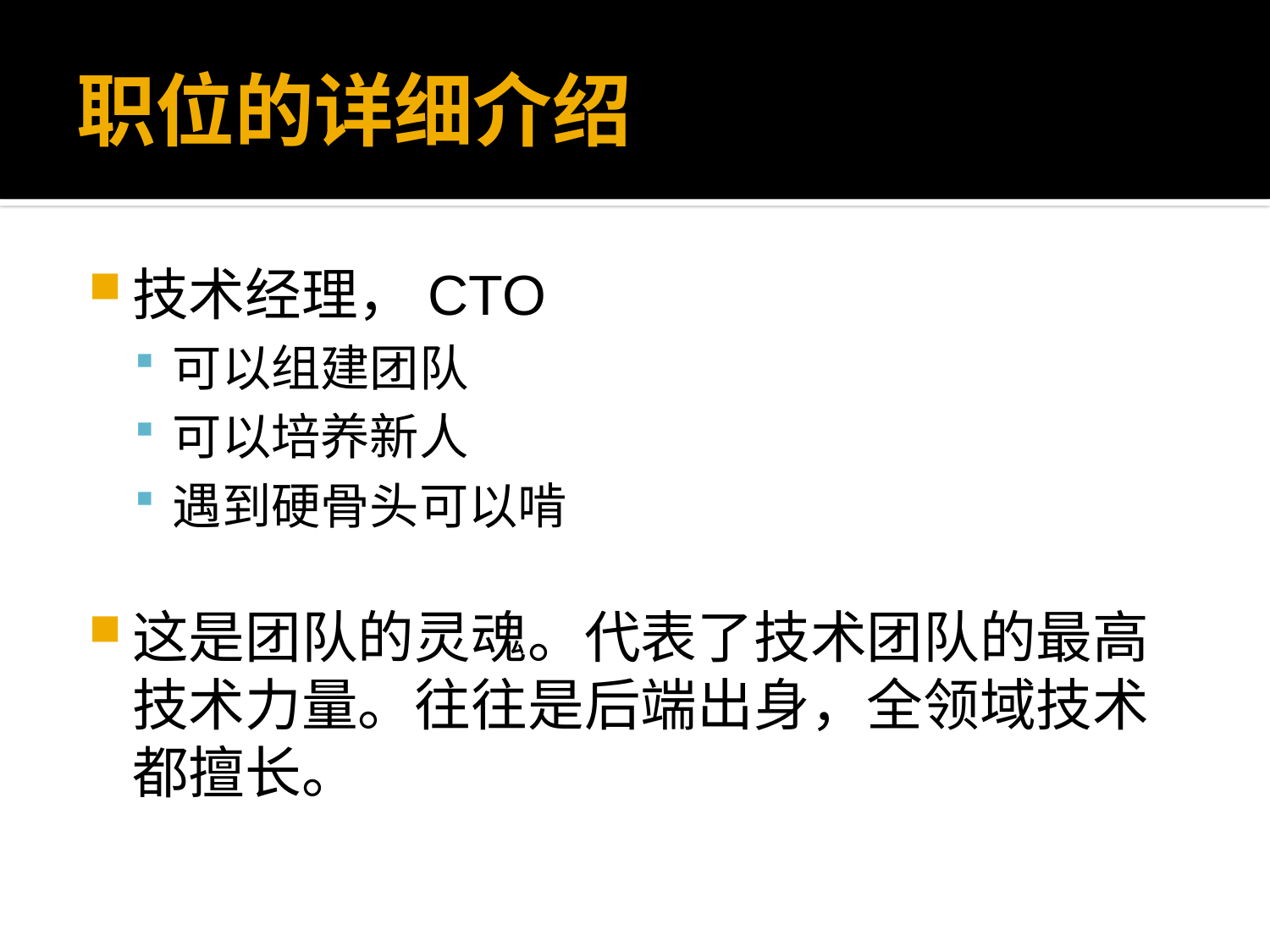

# 职位的详细介绍
技术经理，CTO
可以组建团队
可以培养新人
遇到硬骨头可以啃

这是团队的灵魂。代表了技术团队的最高技术力量。往往是后端出身，全领域技术都擅长。